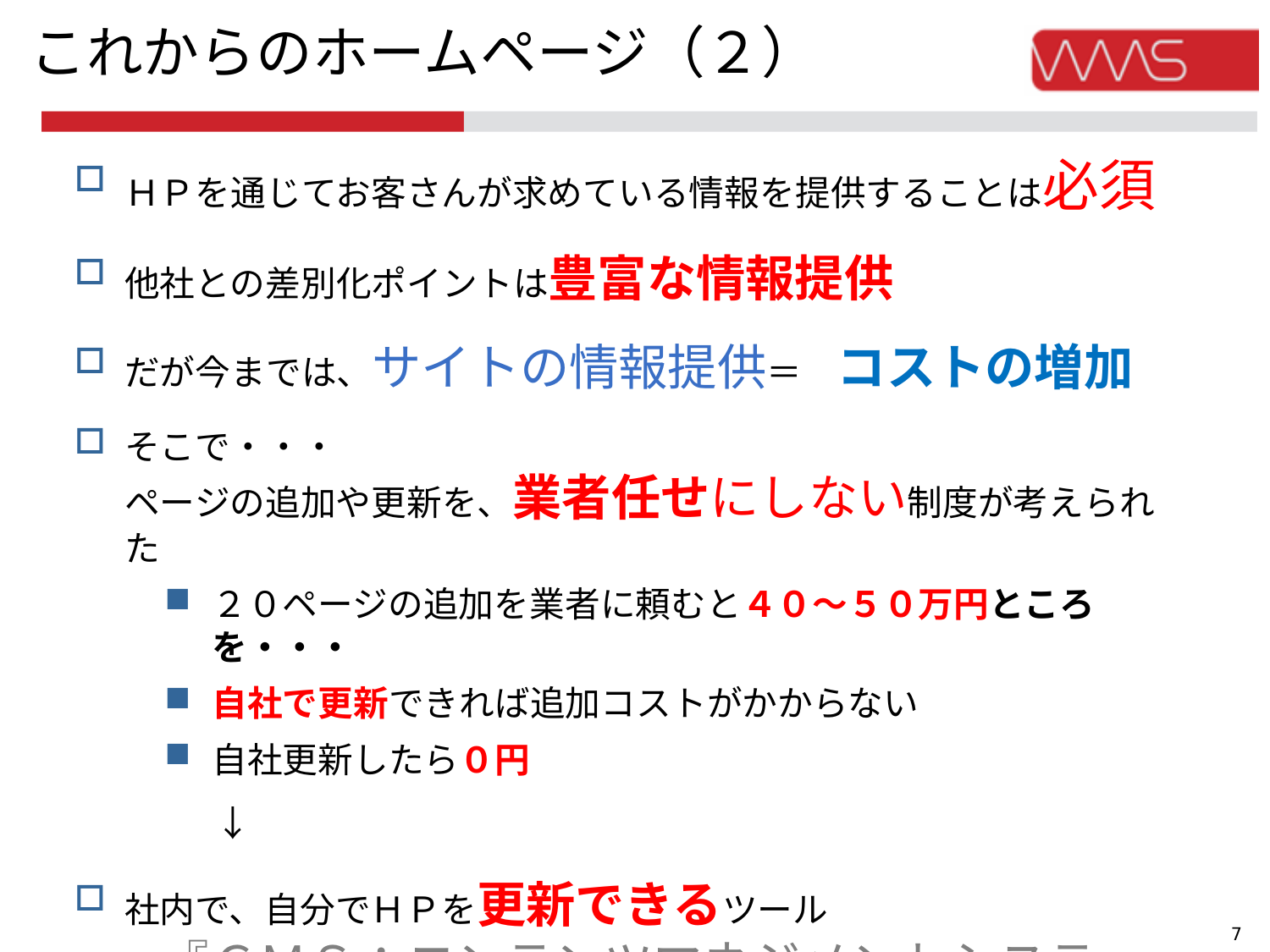

# これからのホームページ（２）
ＨＰを通じてお客さんが求めている情報を提供することは必須
他社との差別化ポイントは豊富な情報提供
だが今までは、サイトの情報提供＝　コストの増加
そこで・・・
ページの追加や更新を、業者任せにしない制度が考えられた
２０ページの追加を業者に頼むと４０～５０万円ところを・・・
自社で更新できれば追加コストがかからない
自社更新したら０円
　　　　↓
社内で、自分でＨＰを更新できるツール
	　『ＣＭＳ：コンテンツマネジメントシステム』
7